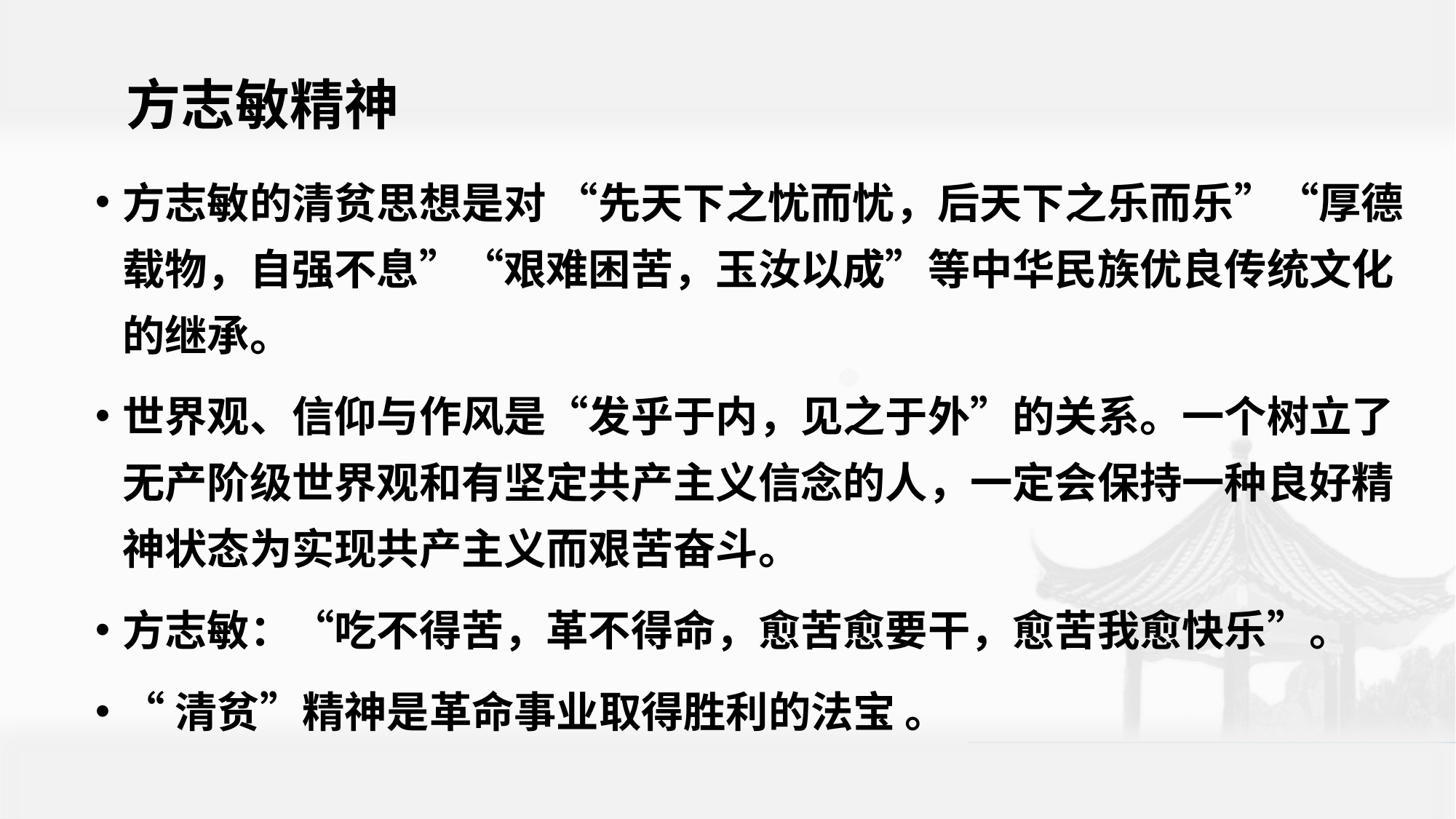

方志敏精神
方志敏的清贫思想是对 “先天下之忧而忧，后天下之乐而乐”“厚德载物，自强不息”“艰难困苦，玉汝以成”等中华民族优良传统文化的继承。
世界观、信仰与作风是“发乎于内，见之于外”的关系。一个树立了无产阶级世界观和有坚定共产主义信念的人，一定会保持一种良好精神状态为实现共产主义而艰苦奋斗。
方志敏：“吃不得苦，革不得命，愈苦愈要干，愈苦我愈快乐”。
“清贫”精神是革命事业取得胜利的法宝 。